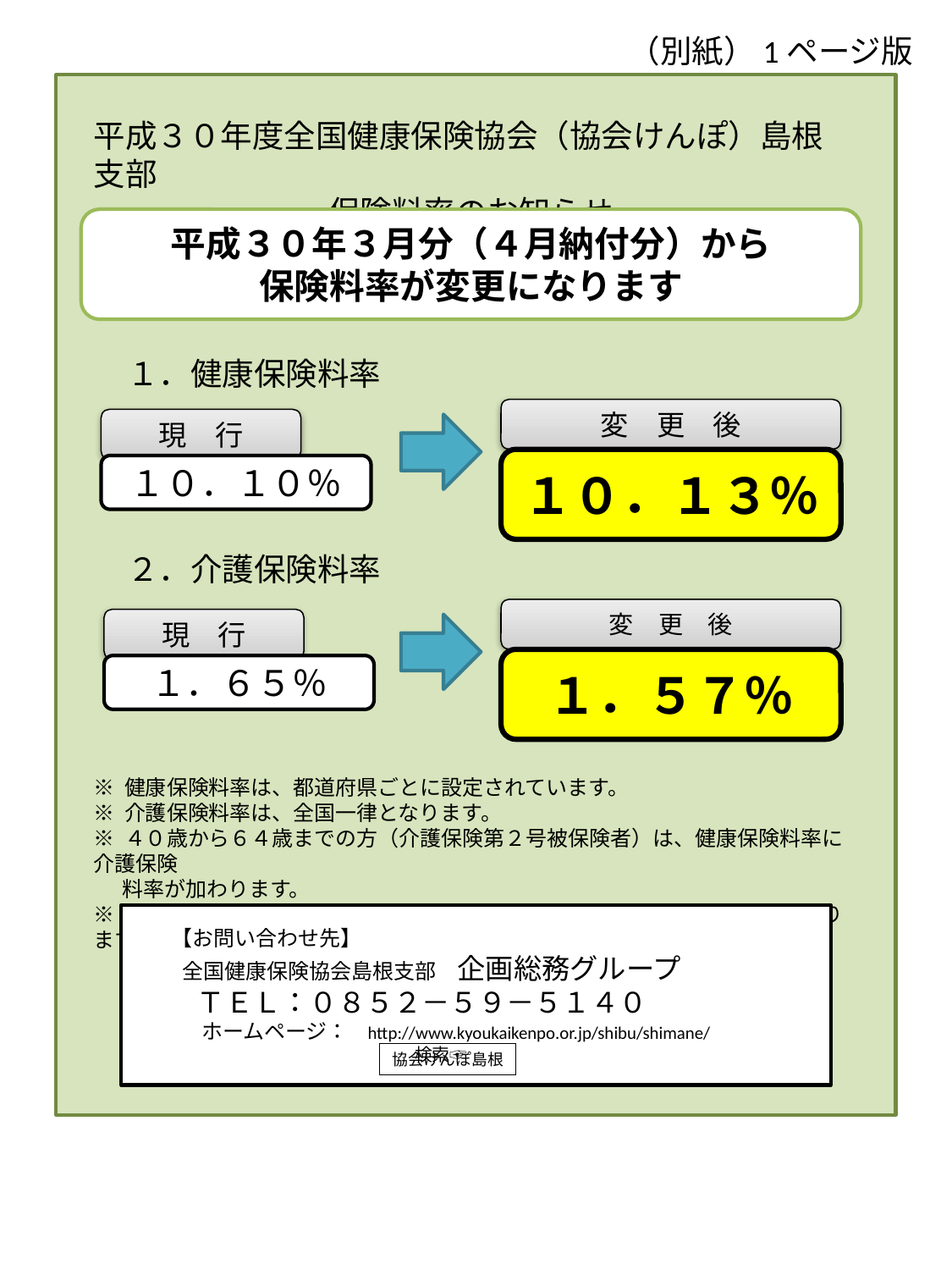

（別紙）1ページ版

平成３０年度全国健康保険協会（協会けんぽ）島根支部
保険料率のお知らせ
平成３０年３月分（４月納付分）から
保険料率が変更になります
　　１．健康保険料率
変　更　後
現　行

１０．１３％
１０．１０％
　　２．介護保険料率
変　更　後
現　行

１．５７％
１．６５％
※ 健康保険料率は、都道府県ごとに設定されています。
※ 介護保険料率は、全国一律となります。
※ ４０歳から６４歳までの方（介護保険第２号被保険者）は、健康保険料率に介護保険
     料率が加わります。
※ 任意継続被保険者の方は、平成３０年４月分（４月納付分）から変更になります。
       【お問い合わせ先】
　      全国健康保険協会島根支部　企画総務グループ
　　　ＴＥＬ：０８５２－５９－５１４０
　　　 ホームページ：   http://www.kyoukaikenpo.or.jp/shibu/shimane/
　　　　　　　　　　　　　　　　検索☞
協会けんぽ島根